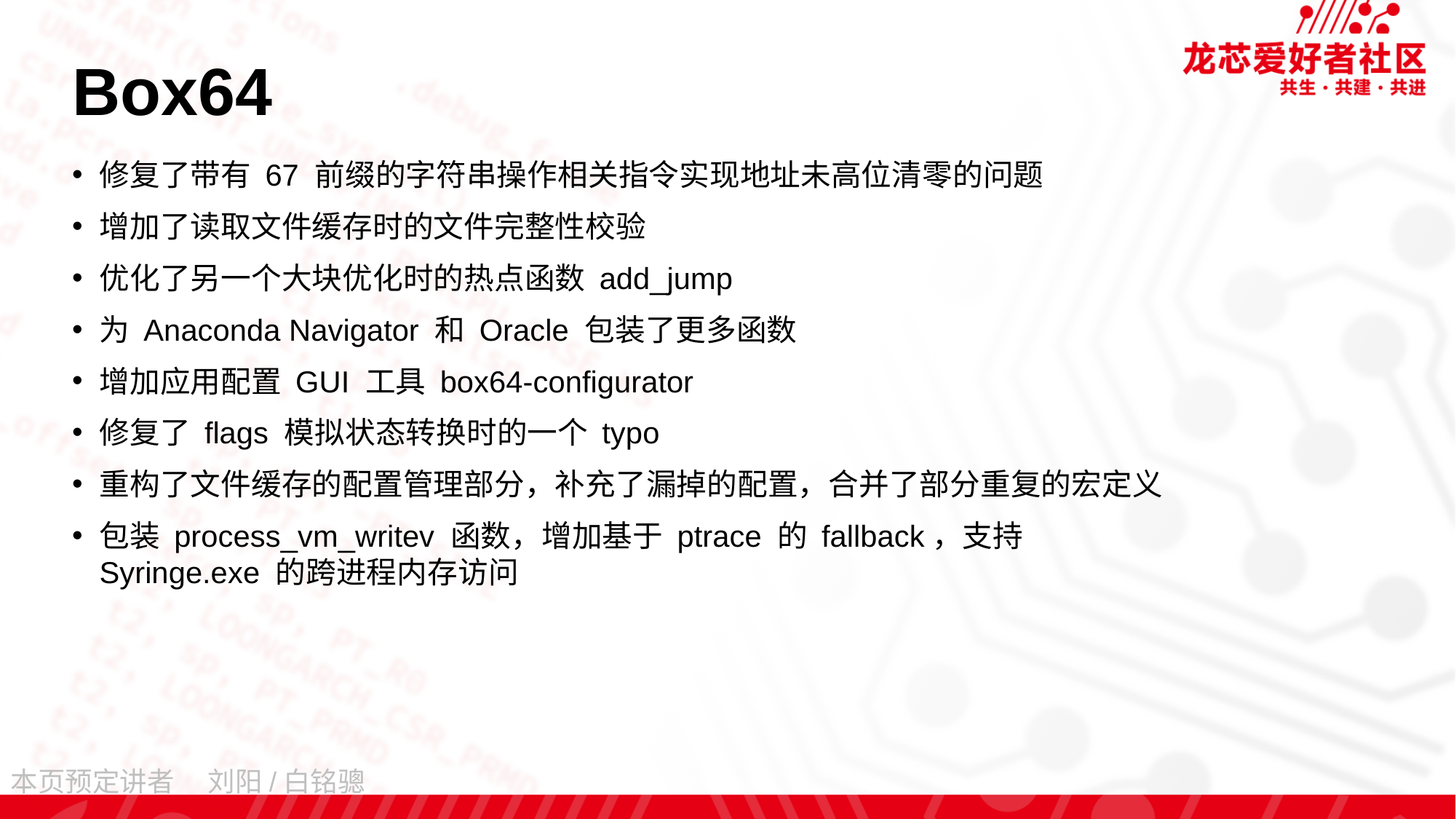

# Box64
修复了带有 67 前缀的字符串操作相关指令实现地址未高位清零的问题
增加了读取文件缓存时的文件完整性校验
优化了另一个大块优化时的热点函数 add_jump
为 Anaconda Navigator 和 Oracle 包装了更多函数
增加应用配置 GUI 工具 box64-configurator
修复了 flags 模拟状态转换时的一个 typo
重构了文件缓存的配置管理部分，补充了漏掉的配置，合并了部分重复的宏定义
包装 process_vm_writev 函数，增加基于 ptrace 的 fallback，支持 Syringe.exe 的跨进程内存访问
刘阳/白铭骢